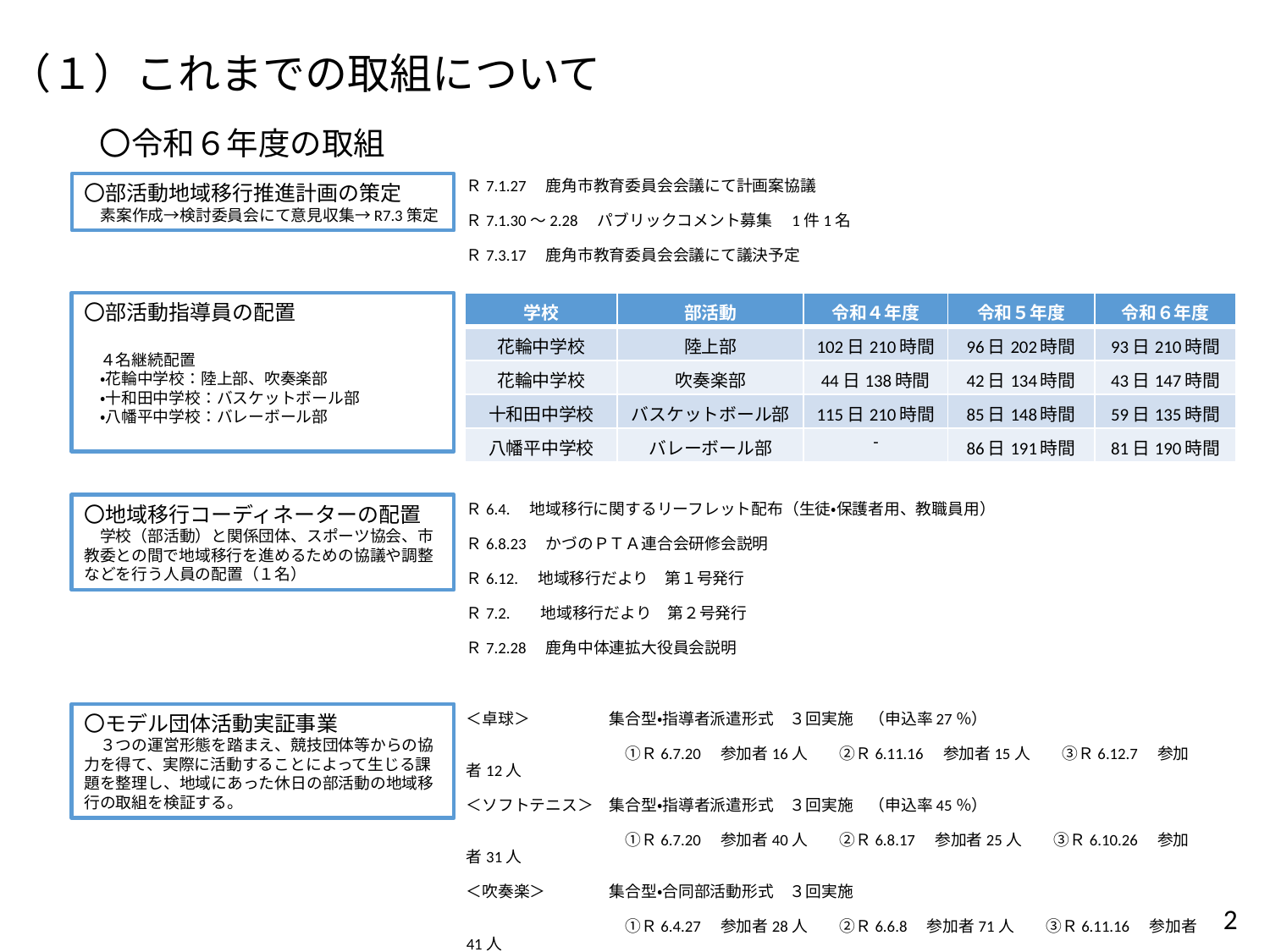

（１）これまでの取組について
〇令和６年度の取組
Ｒ7.1.27　鹿角市教育委員会会議にて計画案協議
Ｒ7.1.30～2.28　パブリックコメント募集　1件1名
Ｒ7.3.17　鹿角市教育委員会会議にて議決予定
〇部活動地域移行推進計画の策定
　素案作成→検討委員会にて意見収集→R7.3策定
〇部活動指導員の配置

　４名継続配置
　・花輪中学校：陸上部、吹奏楽部
　・十和田中学校：バスケットボール部
　・八幡平中学校：バレーボール部

| 学校 | 部活動 | 令和４年度 | 令和５年度 | 令和６年度 |
| --- | --- | --- | --- | --- |
| 花輪中学校 | 陸上部 | 102日210時間 | 96日202時間 | 93日210時間 |
| 花輪中学校 | 吹奏楽部 | 44日138時間 | 42日134時間 | 43日147時間 |
| 十和田中学校 | バスケットボール部 | 115日210時間 | 85日148時間 | 59日135時間 |
| 八幡平中学校 | バレーボール部 | - | 86日191時間 | 81日190時間 |
〇地域移行コーディネーターの配置
　学校（部活動）と関係団体、スポーツ協会、市教委との間で地域移行を進めるための協議や調整などを行う人員の配置（１名）
Ｒ6.4.　地域移行に関するリーフレット配布（生徒・保護者用、教職員用）
Ｒ6.8.23　かづのＰＴＡ連合会研修会説明
Ｒ6.12.　地域移行だより　第１号発行
Ｒ7.2.　   地域移行だより　第２号発行
Ｒ7.2.28　鹿角中体連拡大役員会説明
〇モデル団体活動実証事業
　３つの運営形態を踏まえ、競技団体等からの協力を得て、実際に活動することによって生じる課題を整理し、地域にあった休日の部活動の地域移行の取組を検証する。
＜卓球＞　　　　　集合型・指導者派遣形式　３回実施　（申込率27％）
　　　　　　　　　　①Ｒ6.7.20　参加者16人　　②Ｒ6.11.16　参加者15人　　③Ｒ6.12.7　参加者12人
＜ソフトテニス＞　集合型・指導者派遣形式　３回実施　（申込率45％）
　　　　　　　　　　①Ｒ6.7.20　参加者40人　　②Ｒ6.8.17　参加者25人　　③Ｒ6.10.26　参加者31人
＜吹奏楽＞　　　　集合型・合同部活動形式　３回実施
　　　　　　　　　　①Ｒ6.4.27　参加者28人　　②Ｒ6.6.8　参加者71人　　③Ｒ6.11.16　参加者41人
2